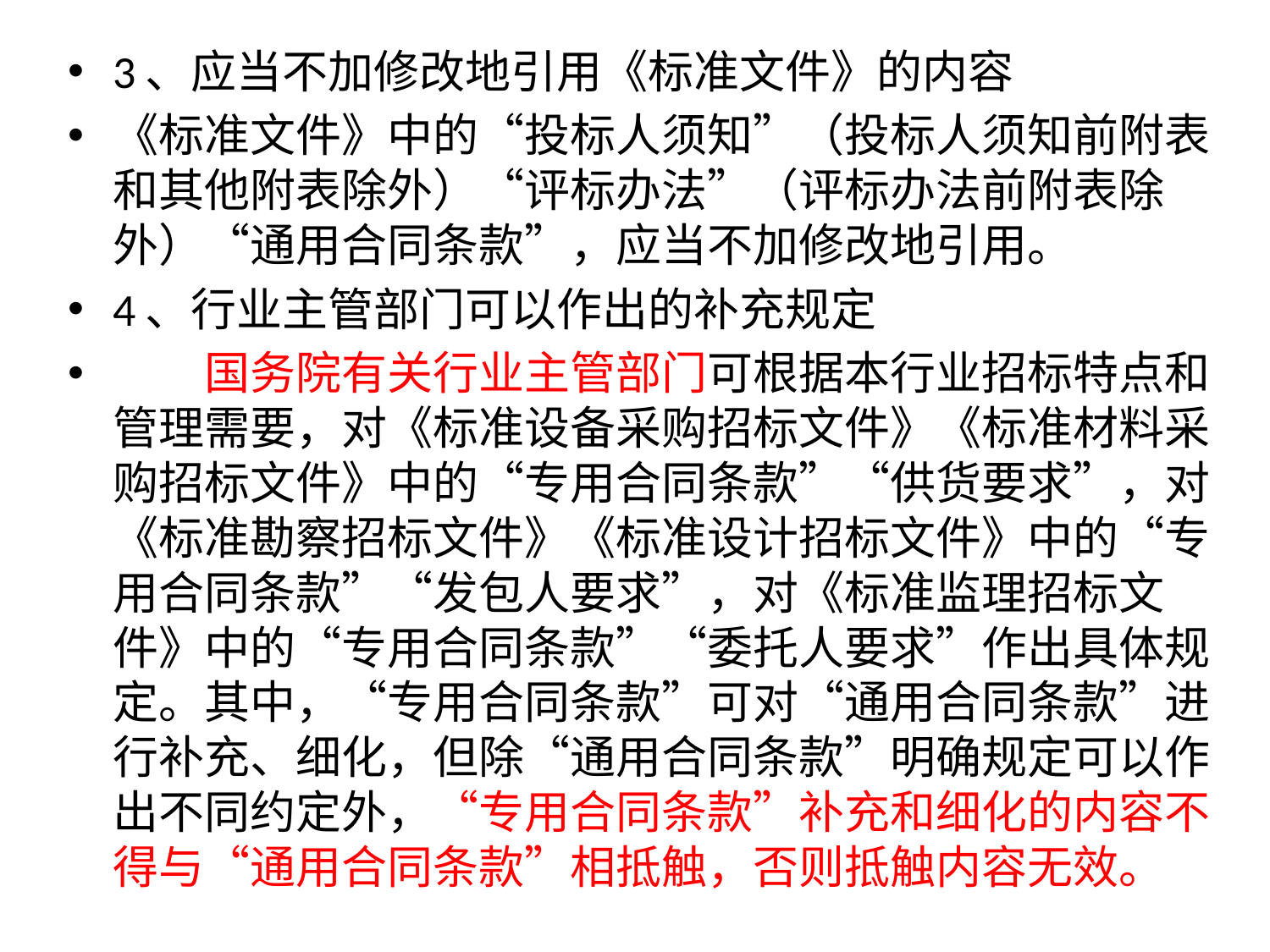

3、应当不加修改地引用《标准文件》的内容
《标准文件》中的“投标人须知”（投标人须知前附表和其他附表除外）“评标办法”（评标办法前附表除外）“通用合同条款”，应当不加修改地引用。
4、行业主管部门可以作出的补充规定
　　国务院有关行业主管部门可根据本行业招标特点和管理需要，对《标准设备采购招标文件》《标准材料采购招标文件》中的“专用合同条款”“供货要求”，对《标准勘察招标文件》《标准设计招标文件》中的“专用合同条款”“发包人要求”，对《标准监理招标文件》中的“专用合同条款”“委托人要求”作出具体规定。其中，“专用合同条款”可对“通用合同条款”进行补充、细化，但除“通用合同条款”明确规定可以作出不同约定外，“专用合同条款”补充和细化的内容不得与“通用合同条款”相抵触，否则抵触内容无效。